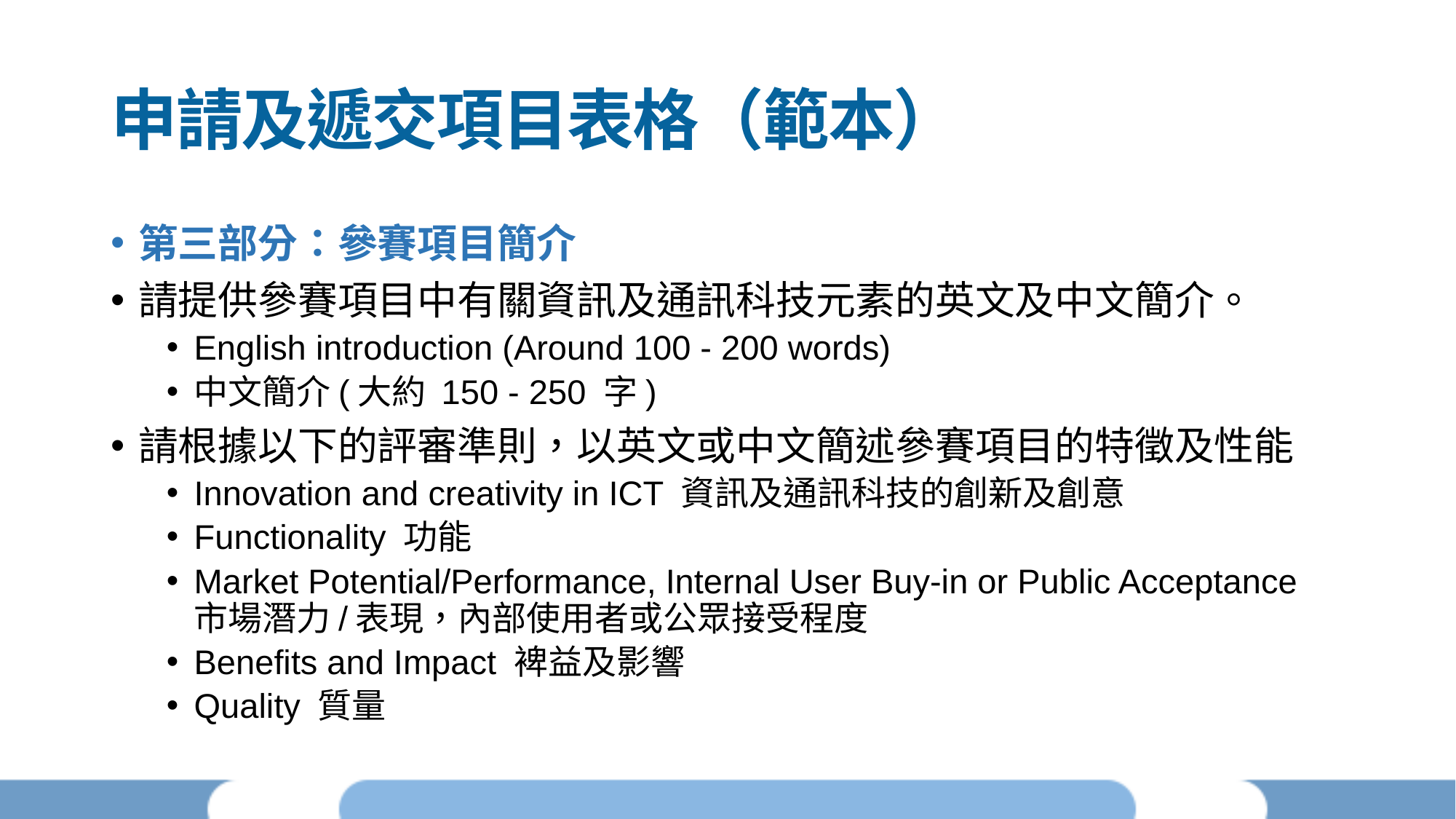

# 申請及遞交項目表格（範本）
第三部分：參賽項目簡介
請提供參賽項目中有關資訊及通訊科技元素的英文及中文簡介。
English introduction (Around 100 - 200 words)
中文簡介(大約 150 - 250 字)
請根據以下的評審準則，以英文或中文簡述參賽項目的特徵及性能
Innovation and creativity in ICT 資訊及通訊科技的創新及創意
Functionality 功能
Market Potential/Performance, Internal User Buy-in or Public Acceptance 市場潛力/表現，內部使用者或公眾接受程度
Benefits and Impact 裨益及影響
Quality 質量